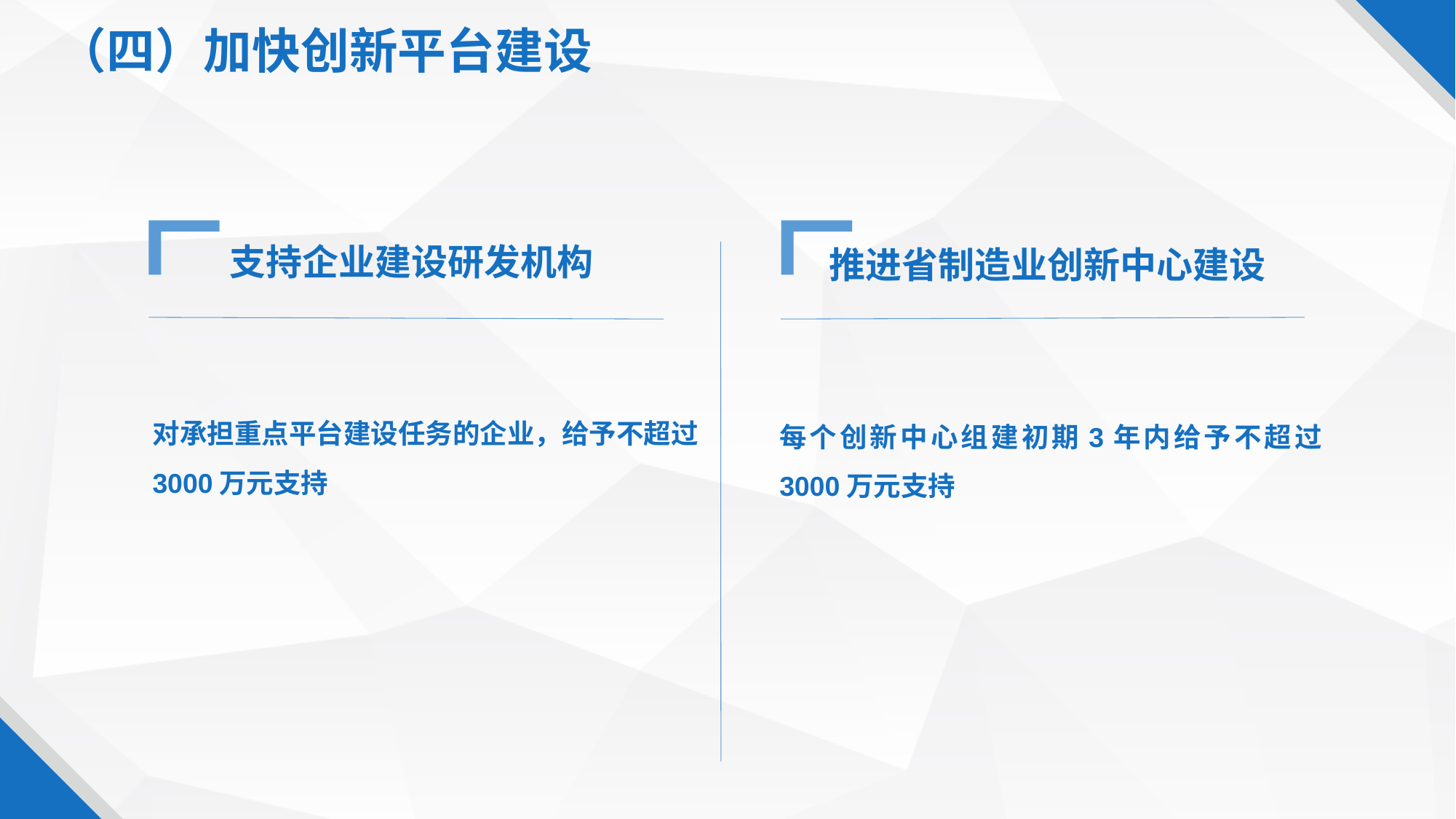

（四）加快创新平台建设

支持企业建设研发机构
推进省制造业创新中心建设
对承担重点平台建设任务的企业，给予不超过3000万元支持
每个创新中心组建初期3年内给予不超过3000万元支持